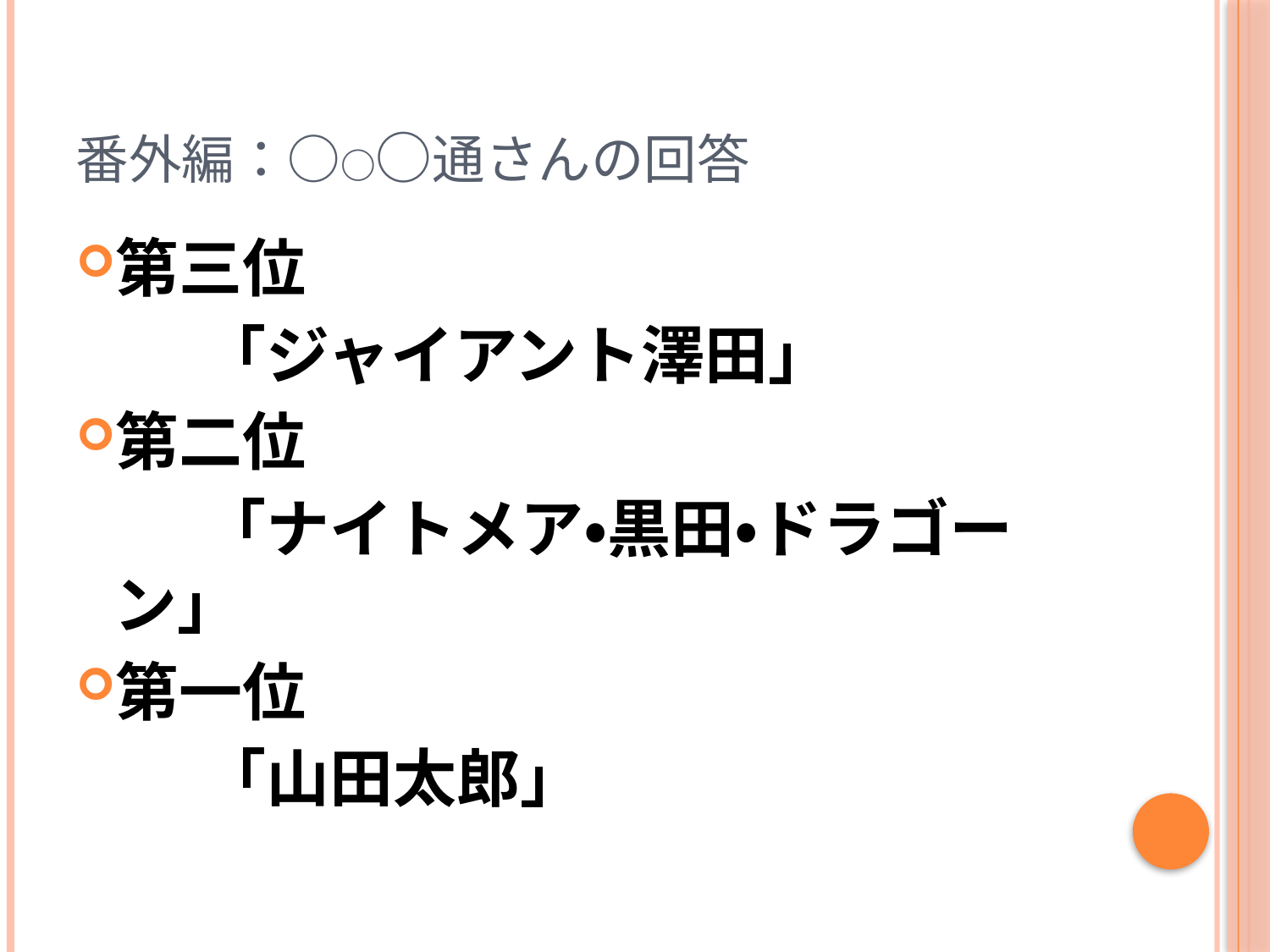

# 番外編：○○○通さんの回答
第三位
　　「ジャイアント澤田」
第二位
　　「ナイトメア・黒田・ドラゴーン」
第一位
　　「山田太郎」